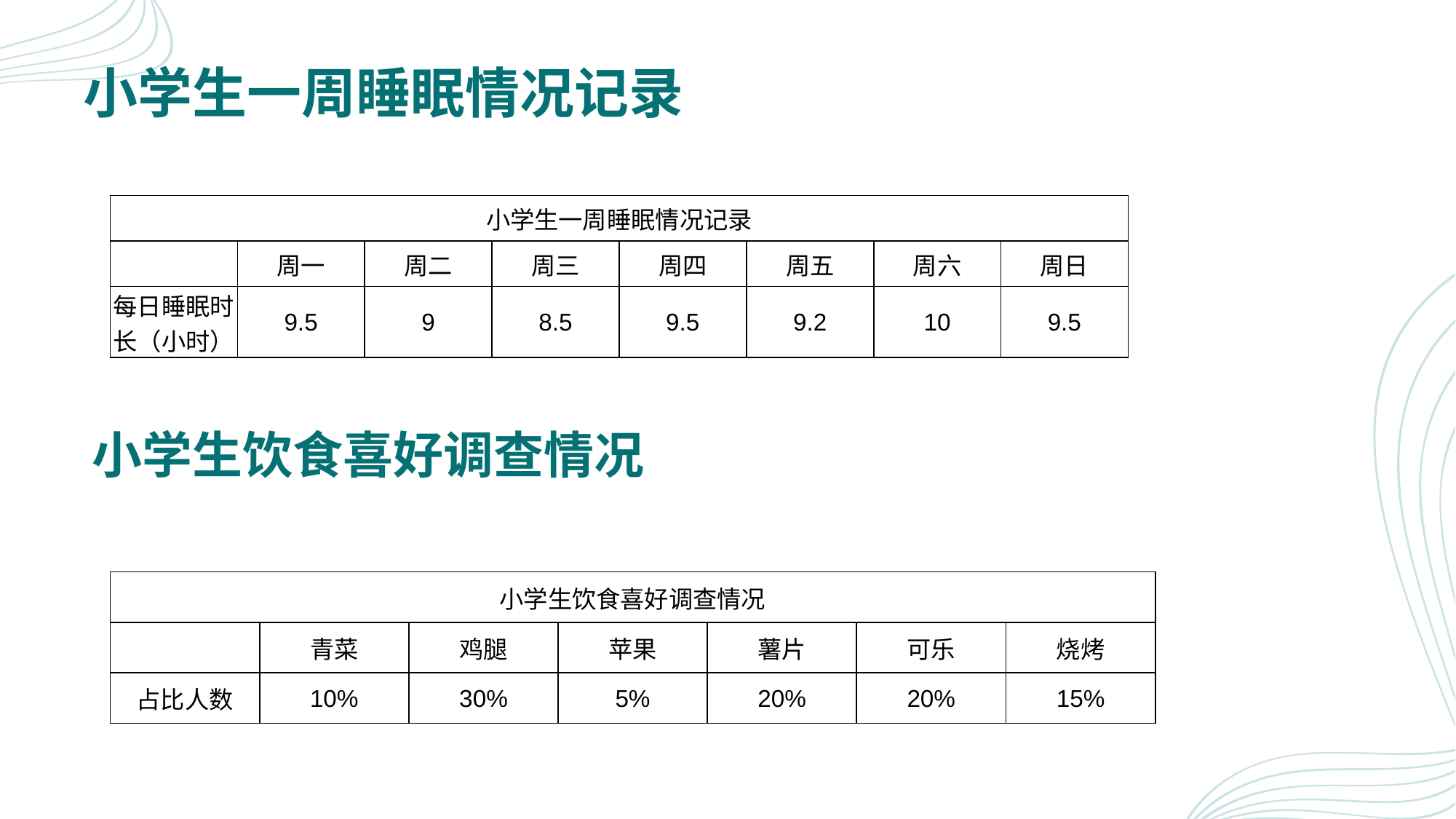

# 小学生一周睡眠情况记录
| 小学生一周睡眠情况记录 |  |  |  |  |  |  |  |
| --- | --- | --- | --- | --- | --- | --- | --- |
|  | 周一 | 周二 | 周三 | 周四 | 周五 | 周六 | 周日 |
| 每日睡眠时长（小时） | 9.5 | 9 | 8.5 | 9.5 | 9.2 | 10 | 9.5 |
小学生饮食喜好调查情况
| 小学生饮食喜好调查情况 |  |  |  |  |  |  |
| --- | --- | --- | --- | --- | --- | --- |
|  | 青菜 | 鸡腿 | 苹果 | 薯片 | 可乐 | 烧烤 |
| 占比人数 | 10% | 30% | 5% | 20% | 20% | 15% |